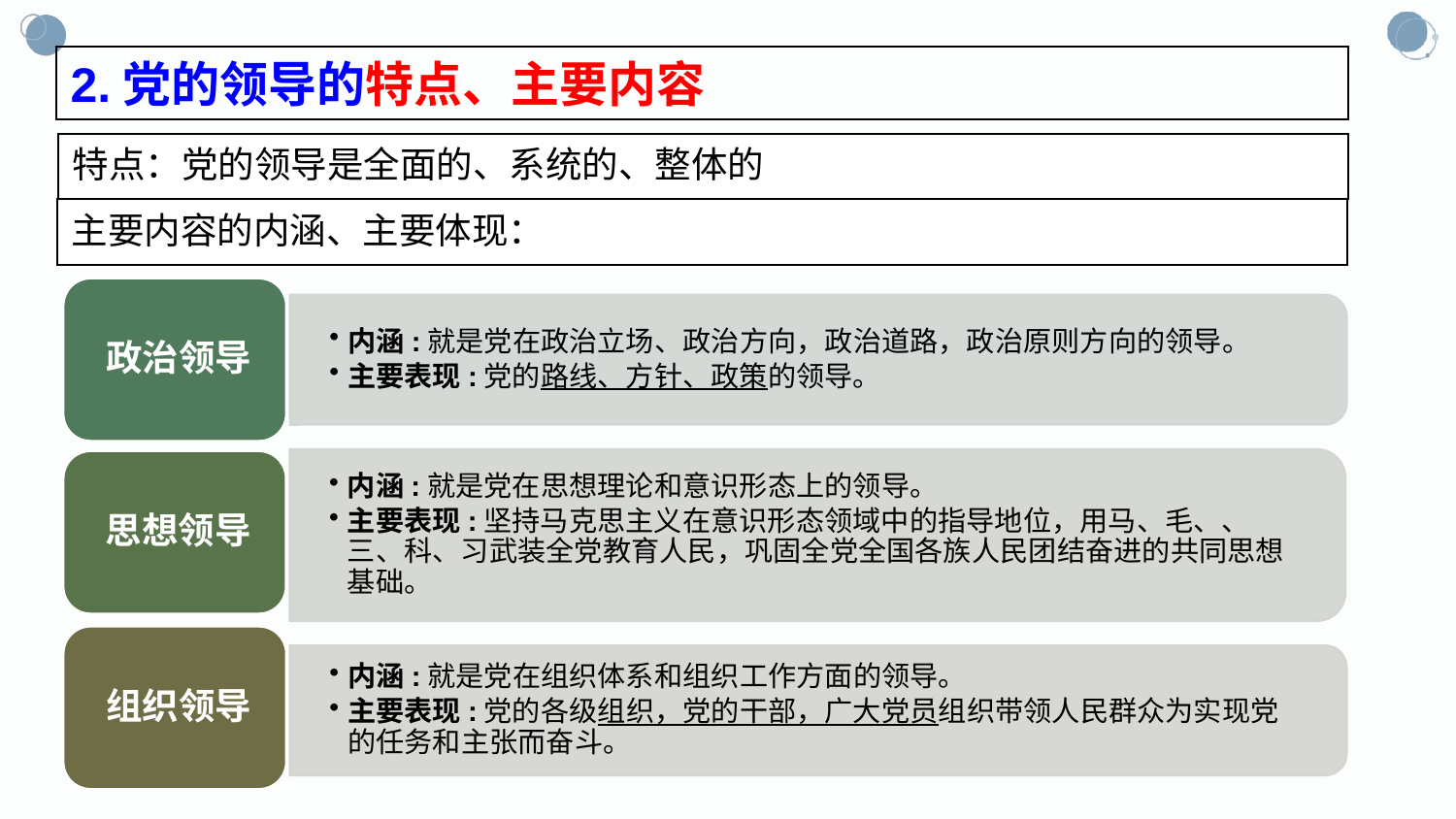

2.党的领导的特点、主要内容
特点：党的领导是全面的、系统的、整体的
主要内容的内涵、主要体现：
内涵:就是党在政治立场、政治方向，政治道路，政治原则方向的领导。
主要表现:党的路线、方针、政策的领导。
政治领导
内涵:就是党在思想理论和意识形态上的领导。
主要表现:坚持马克思主义在意识形态领域中的指导地位，用马、毛、、三、科、习武装全党教育人民，巩固全党全国各族人民团结奋进的共同思想基础。
思想领导
内涵:就是党在组织体系和组织工作方面的领导。
主要表现:党的各级组织，党的干部，广大党员组织带领人民群众为实现党的任务和主张而奋斗。
组织领导